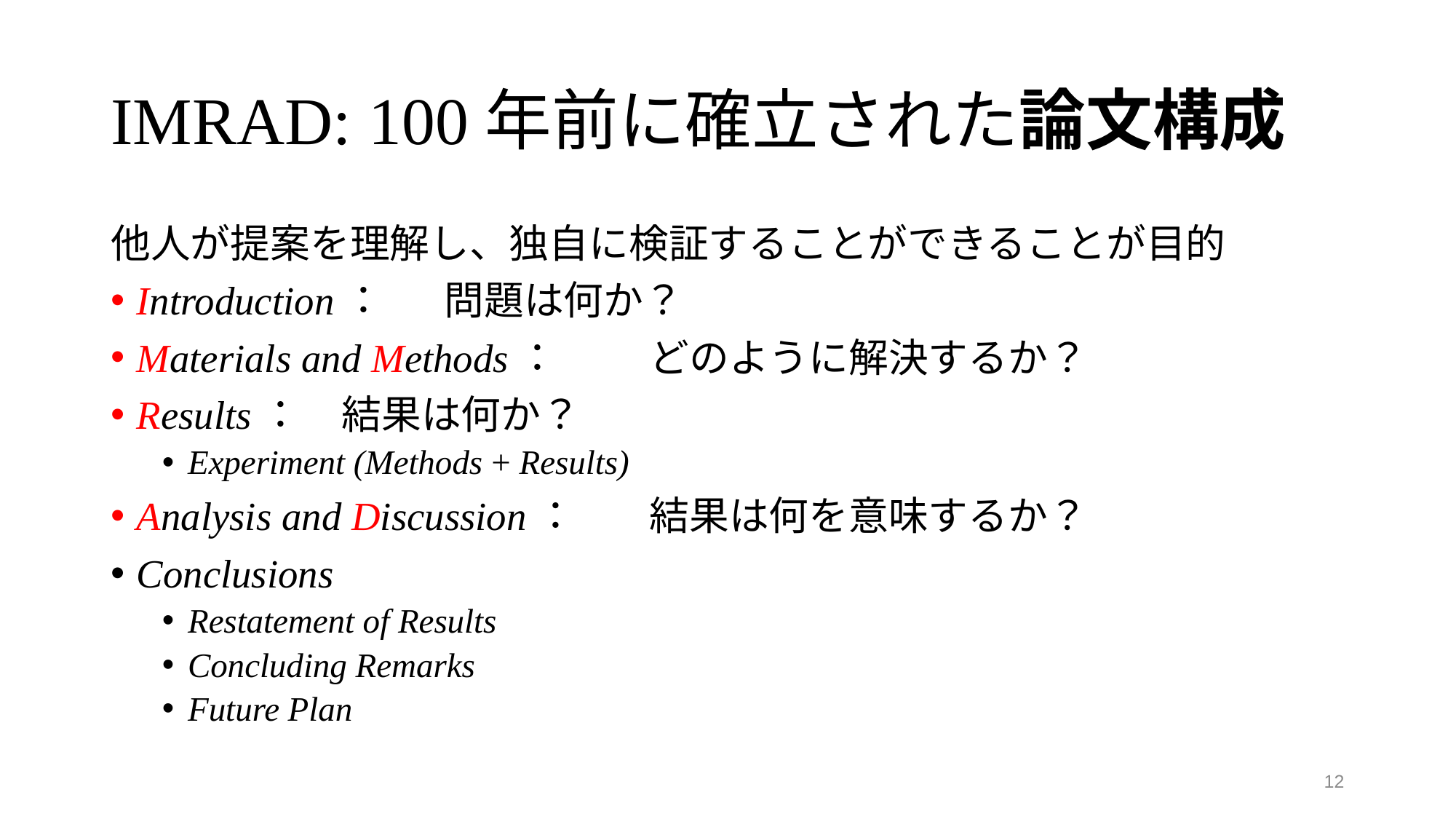

# IMRAD: 100年前に確立された論文構成
他人が提案を理解し、独自に検証することができることが目的
Introduction：　 			問題は何か？
Materials and Methods：		どのように解決するか？
Results：				結果は何か？
Experiment (Methods + Results)
Analysis and Discussion：	結果は何を意味するか？
Conclusions
Restatement of Results
Concluding Remarks
Future Plan

12